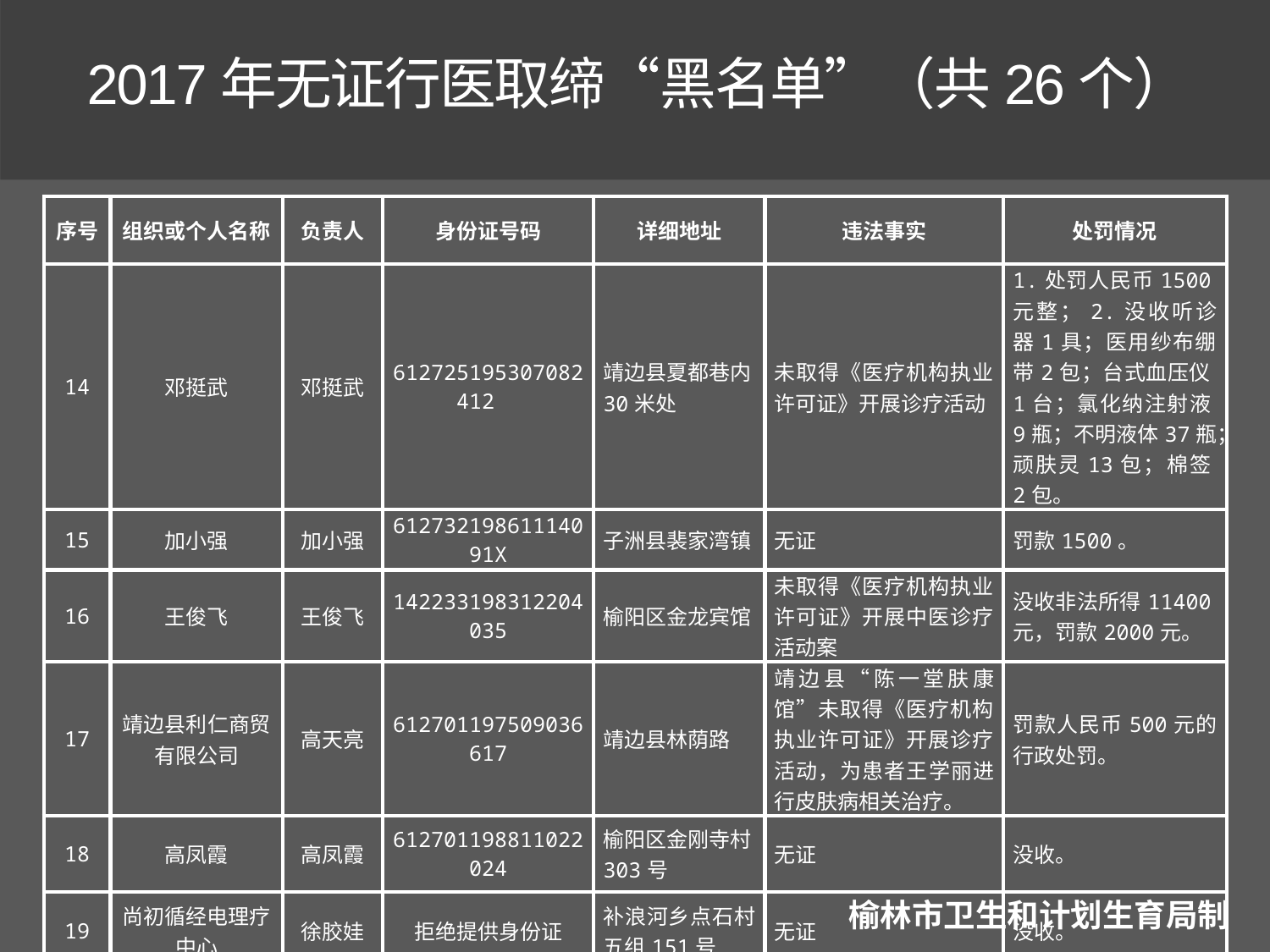

2017年无证行医取缔“黑名单”（共26个）
| 序号 | 组织或个人名称 | 负责人 | 身份证号码 | 详细地址 | 违法事实 | 处罚情况 |
| --- | --- | --- | --- | --- | --- | --- |
| 14 | 邓挺武 | 邓挺武 | 612725195307082412 | 靖边县夏都巷内30米处 | 未取得《医疗机构执业许可证》开展诊疗活动 | 1.处罚人民币1500元整；2.没收听诊器1具；医用纱布绷带2包；台式血压仪1台；氯化纳注射液9瓶；不明液体37瓶；顽肤灵13包；棉签2包。 |
| 15 | 加小强 | 加小强 | 61273219861114091X | 子洲县裴家湾镇 | 无证 | 罚款1500。 |
| 16 | 王俊飞 | 王俊飞 | 142233198312204035 | 榆阳区金龙宾馆 | 未取得《医疗机构执业许可证》开展中医诊疗活动案 | 没收非法所得11400元，罚款2000元。 |
| 17 | 靖边县利仁商贸有限公司 | 高天亮 | 612701197509036617 | 靖边县林荫路 | 靖边县“陈一堂肤康馆”未取得《医疗机构执业许可证》开展诊疗活动，为患者王学丽进行皮肤病相关治疗。 | 罚款人民币500元的行政处罚。 |
| 18 | 高凤霞 | 高凤霞 | 612701198811022024 | 榆阳区金刚寺村303号 | 无证 | 没收。 |
| 19 | 尚初循经电理疗中心 | 徐胶娃 | 拒绝提供身份证 | 补浪河乡点石村五组151号 | 无证 | 没收。 |
榆林市卫生和计划生育局制